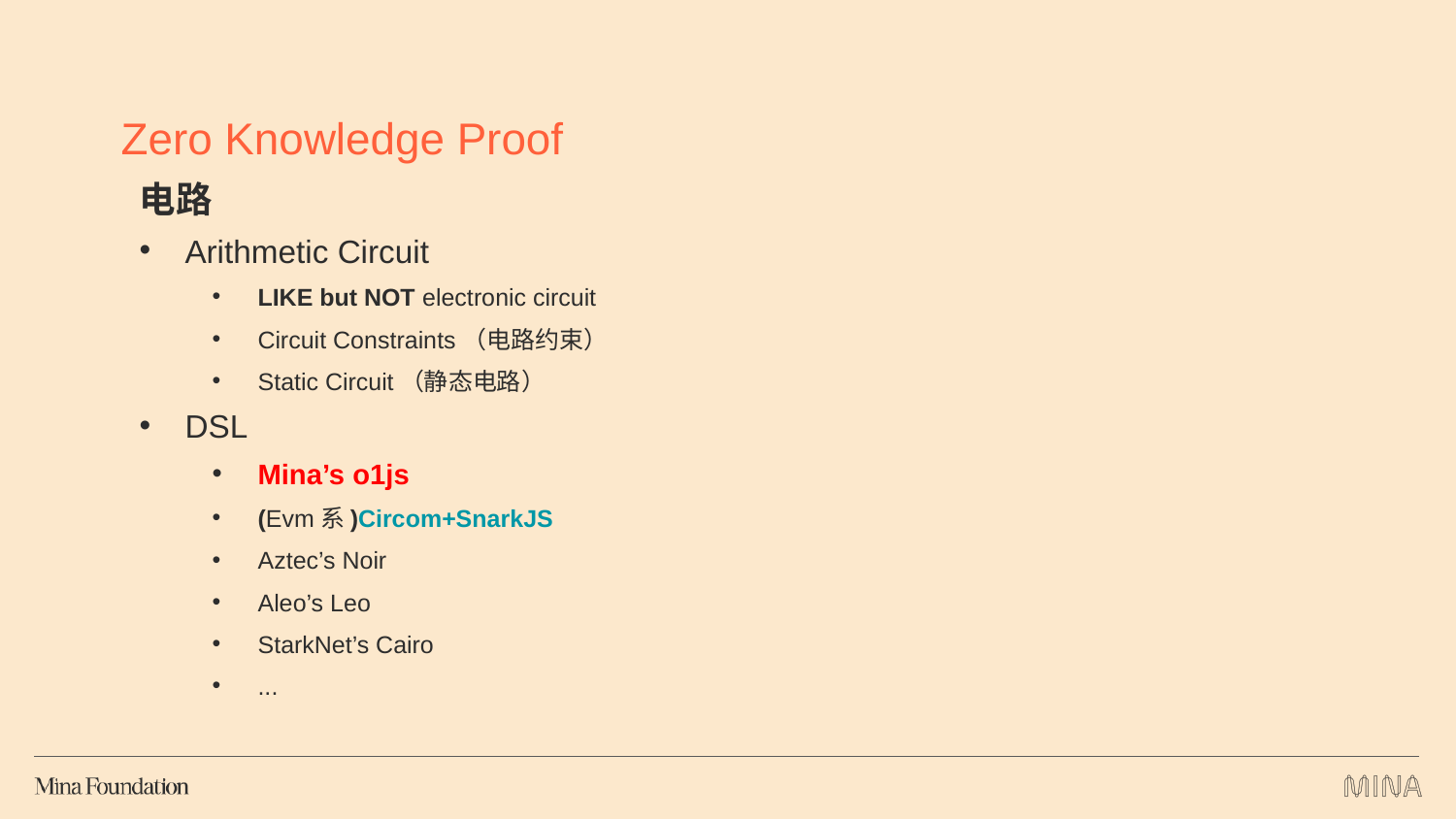

Zero Knowledge Proof
电路
Arithmetic Circuit
LIKE but NOT electronic circuit
Circuit Constraints（电路约束）
Static Circuit（静态电路）
DSL
Mina’s o1js
(Evm系)Circom+SnarkJS
Aztec’s Noir
Aleo’s Leo
StarkNet’s Cairo
...